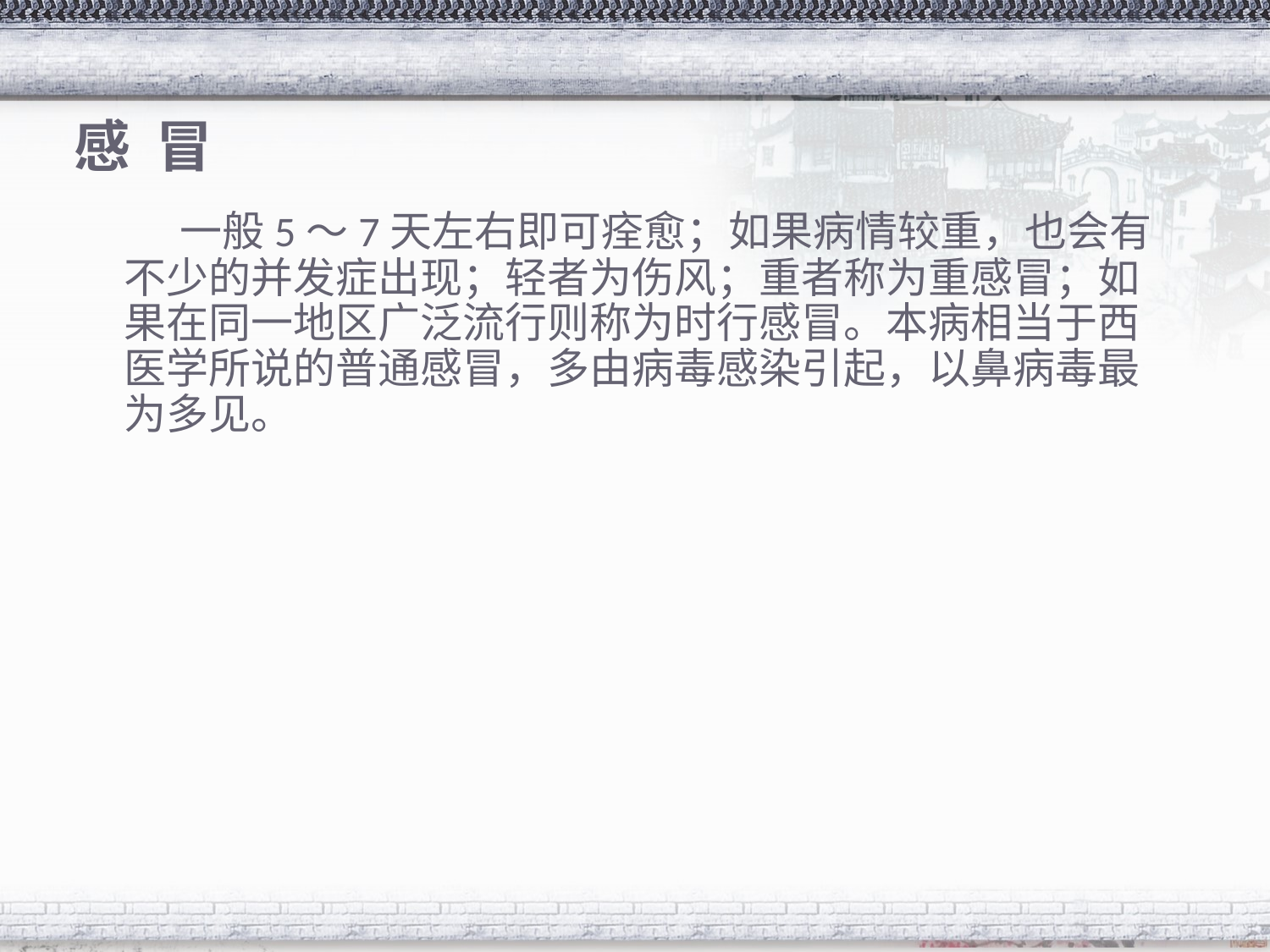

# 感  冒
          一般5～7天左右即可痊愈；如果病情较重，也会有不少的并发症出现；轻者为伤风；重者称为重感冒；如果在同一地区广泛流行则称为时行感冒。本病相当于西医学所说的普通感冒，多由病毒感染引起，以鼻病毒最为多见。